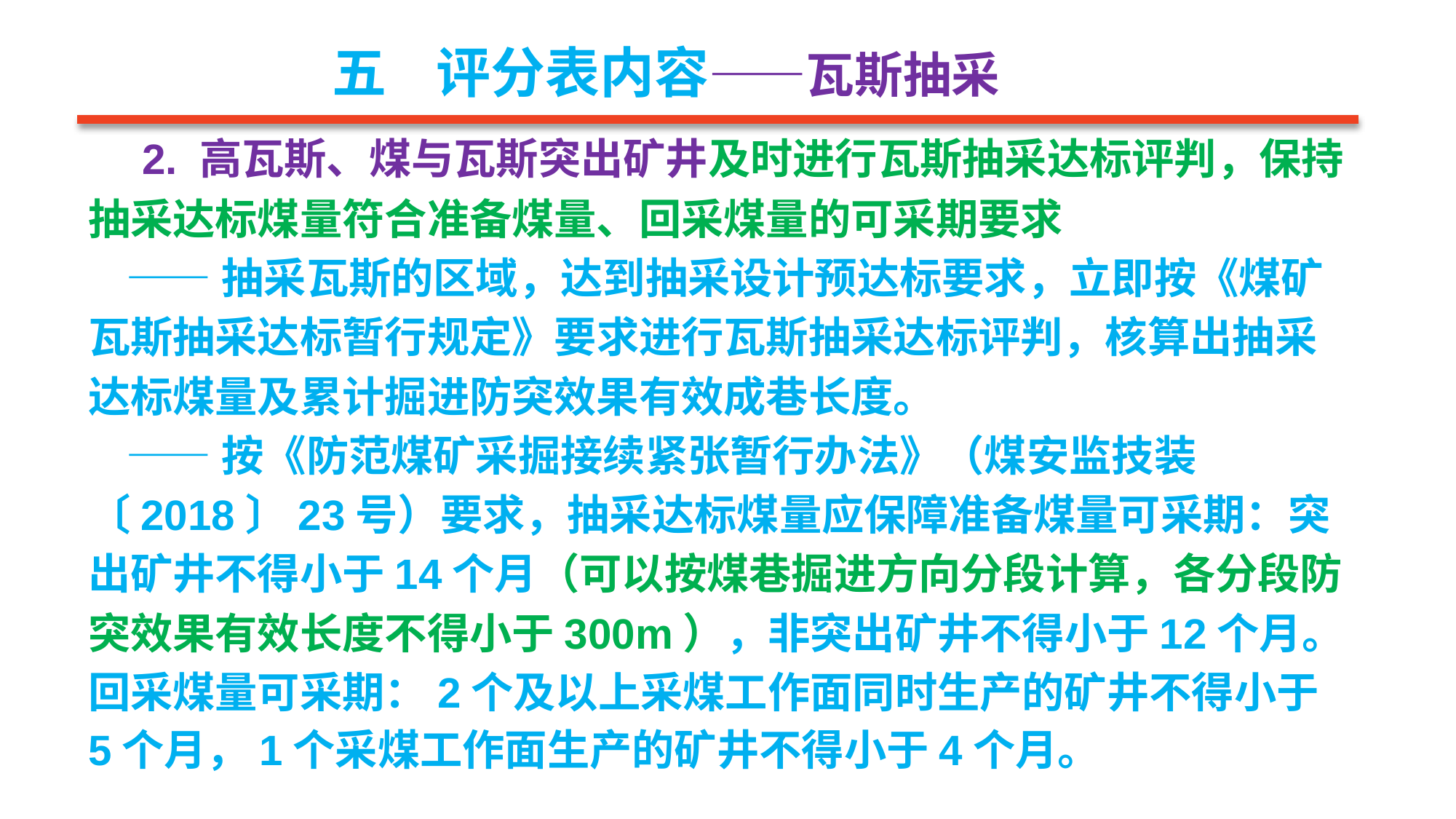

五    评分表内容——瓦斯抽采
    2. 高瓦斯、煤与瓦斯突出矿井及时进行瓦斯抽采达标评判，保持抽采达标煤量符合准备煤量、回采煤量的可采期要求
    ——抽采瓦斯的区域，达到抽采设计预达标要求，立即按《煤矿瓦斯抽采达标暂行规定》要求进行瓦斯抽采达标评判，核算出抽采达标煤量及累计掘进防突效果有效成巷长度。
    ——按《防范煤矿采掘接续紧张暂行办法》（煤安监技装〔2018〕23号）要求，抽采达标煤量应保障准备煤量可采期：突出矿井不得小于14个月（可以按煤巷掘进方向分段计算，各分段防突效果有效长度不得小于300m），非突出矿井不得小于12个月。回采煤量可采期：2个及以上采煤工作面同时生产的矿井不得小于5个月，1个采煤工作面生产的矿井不得小于4个月。